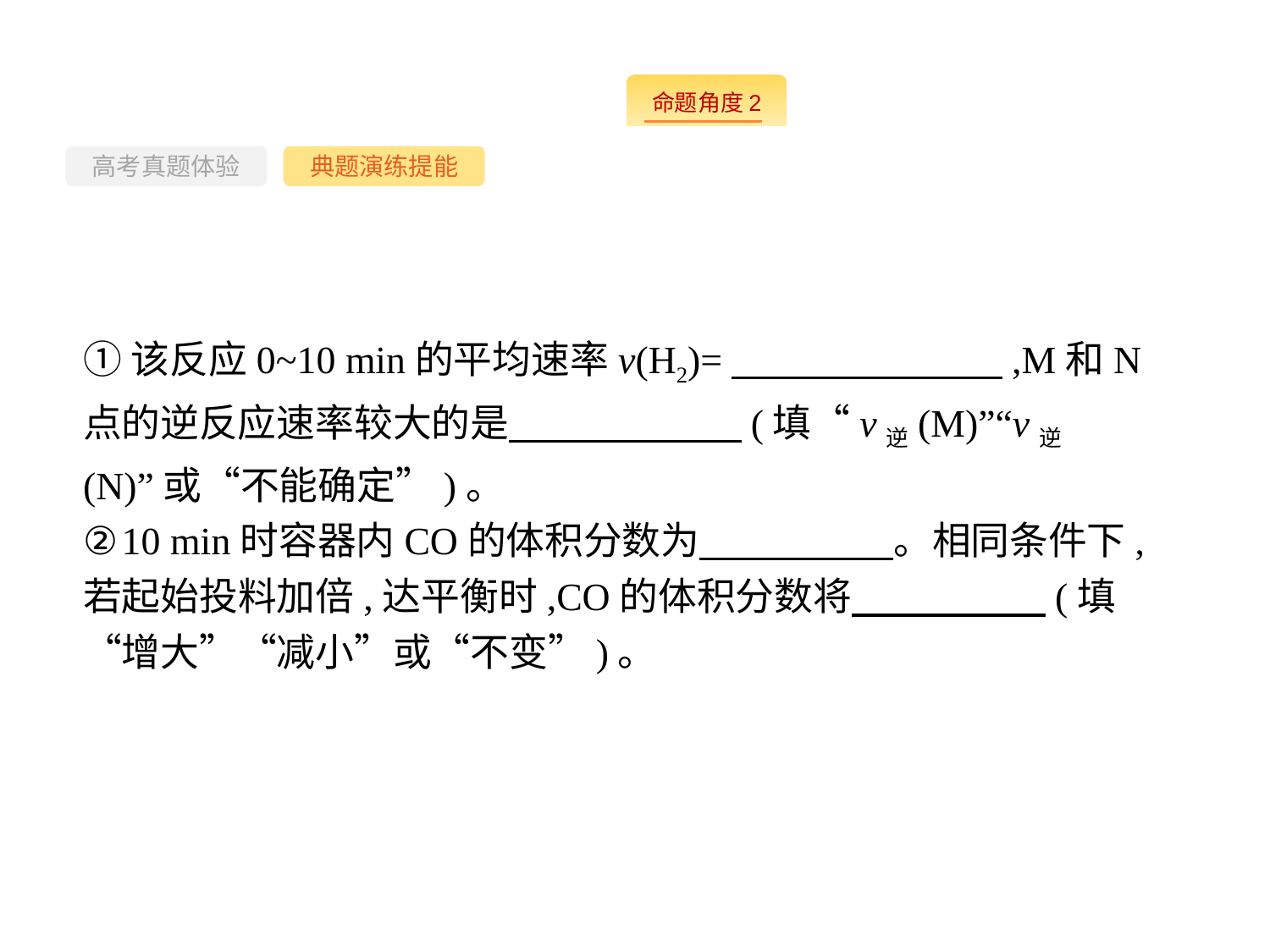

-99-
高考真题体验
典题演练提能
①该反应0~10 min的平均速率v(H2)=　　　　　　　,M和N点的逆反应速率较大的是　　　　　　(填“v逆(M)”“v逆(N)”或“不能确定”)。
②10 min时容器内CO的体积分数为　　　　　。相同条件下,若起始投料加倍,达平衡时,CO的体积分数将　　　　　(填“增大”“减小”或“不变”)。